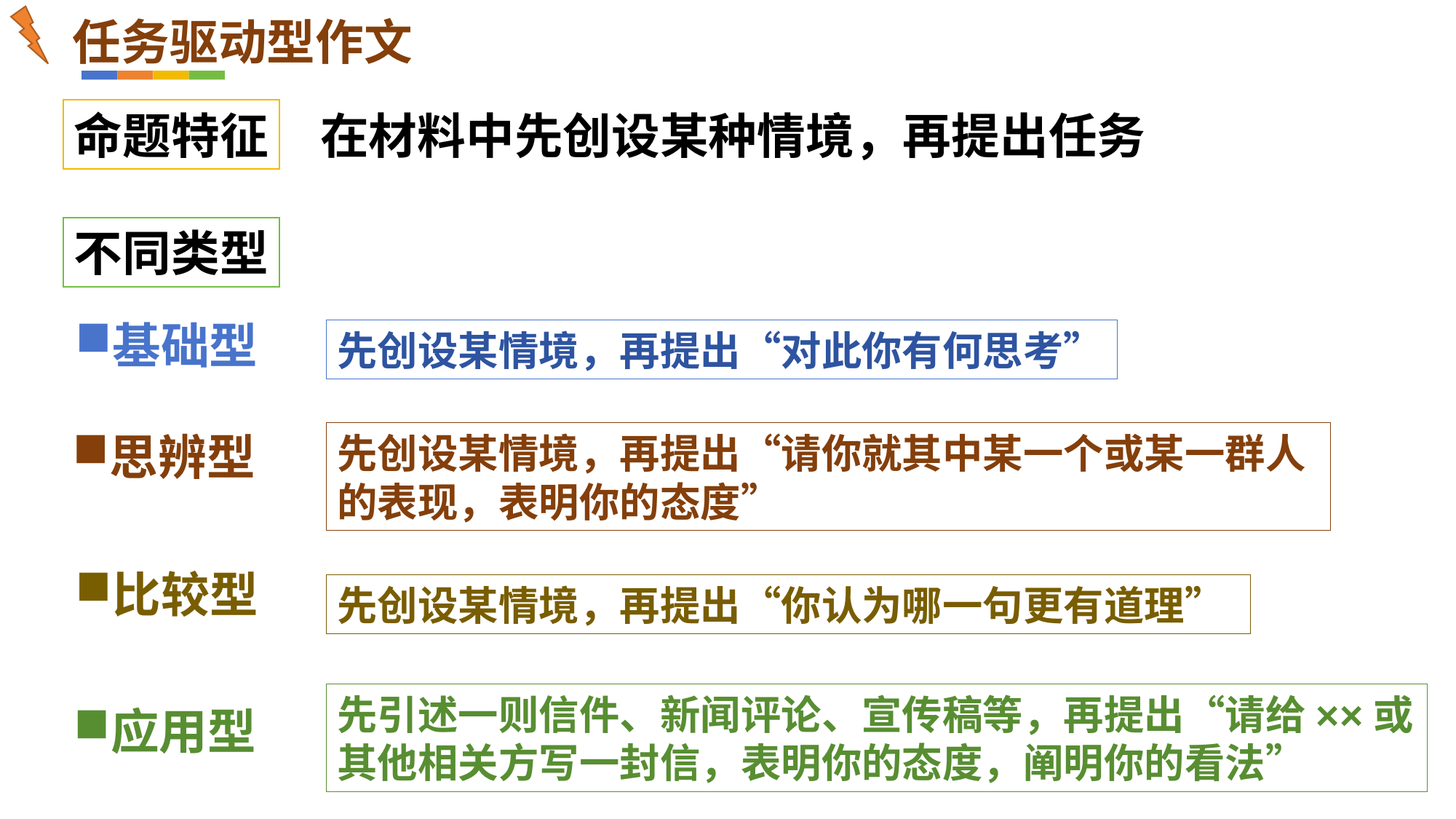

任务驱动型作文

命题特征
 在材料中先创设某种情境，再提出任务
不同类型
基础型
先创设某情境，再提出“对此你有何思考”
思辨型
先创设某情境，再提出“请你就其中某一个或某一群人的表现，表明你的态度”
比较型
先创设某情境，再提出“你认为哪一句更有道理”
先引述一则信件、新闻评论、宣传稿等，再提出“请给××或其他相关方写一封信，表明你的态度，阐明你的看法”
应用型